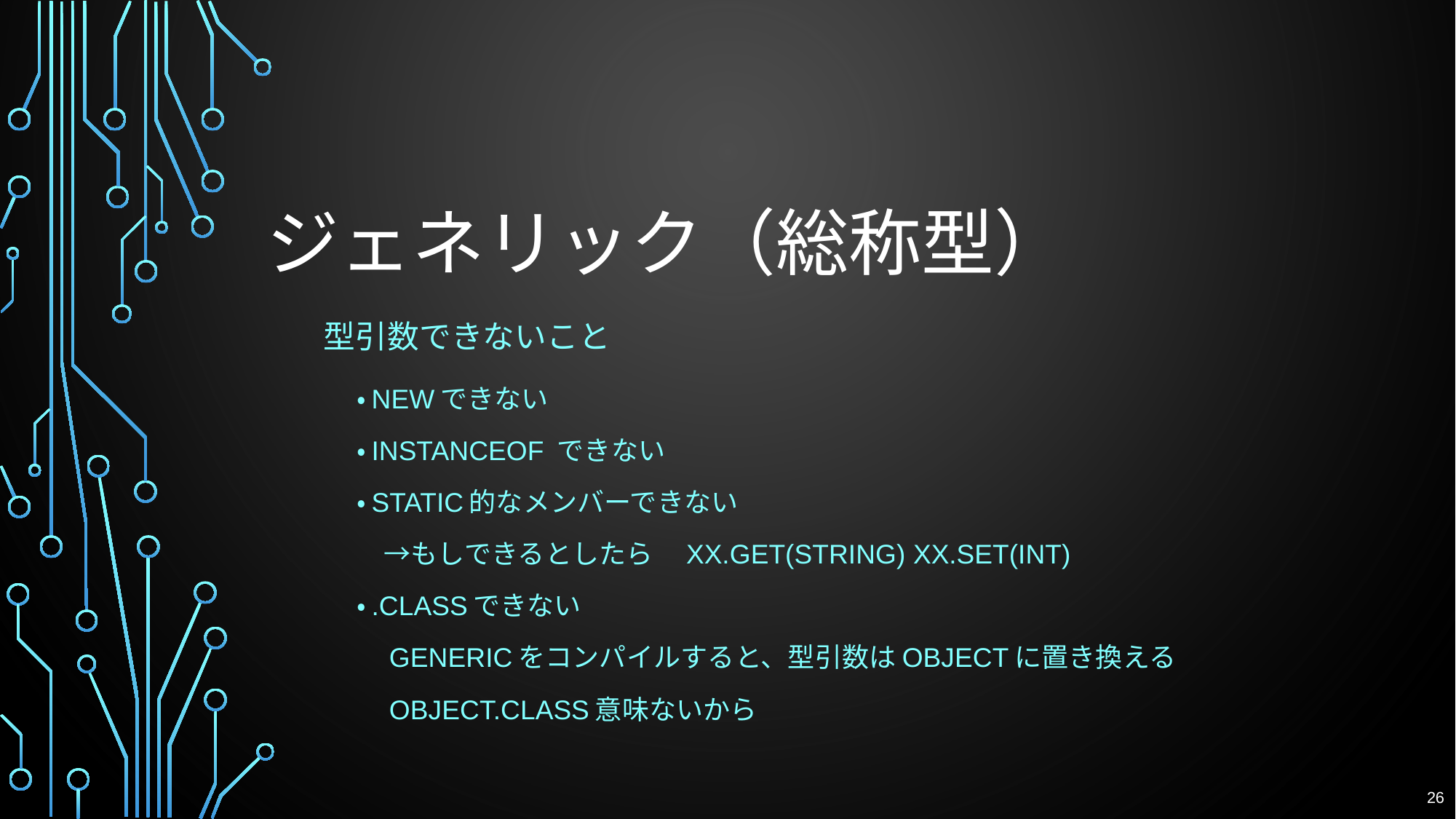

# ジェネリック（総称型）
型引数できないこと
・NEWできない
・INSTANCEOF できない
・STATIC的なメンバーできない
　→もしできるとしたら　XX.gET(STRING) XX.SET(INT)
・.classできない
　genericをコンパイルすると、型引数はobjectに置き換える
　object.class意味ないから
26